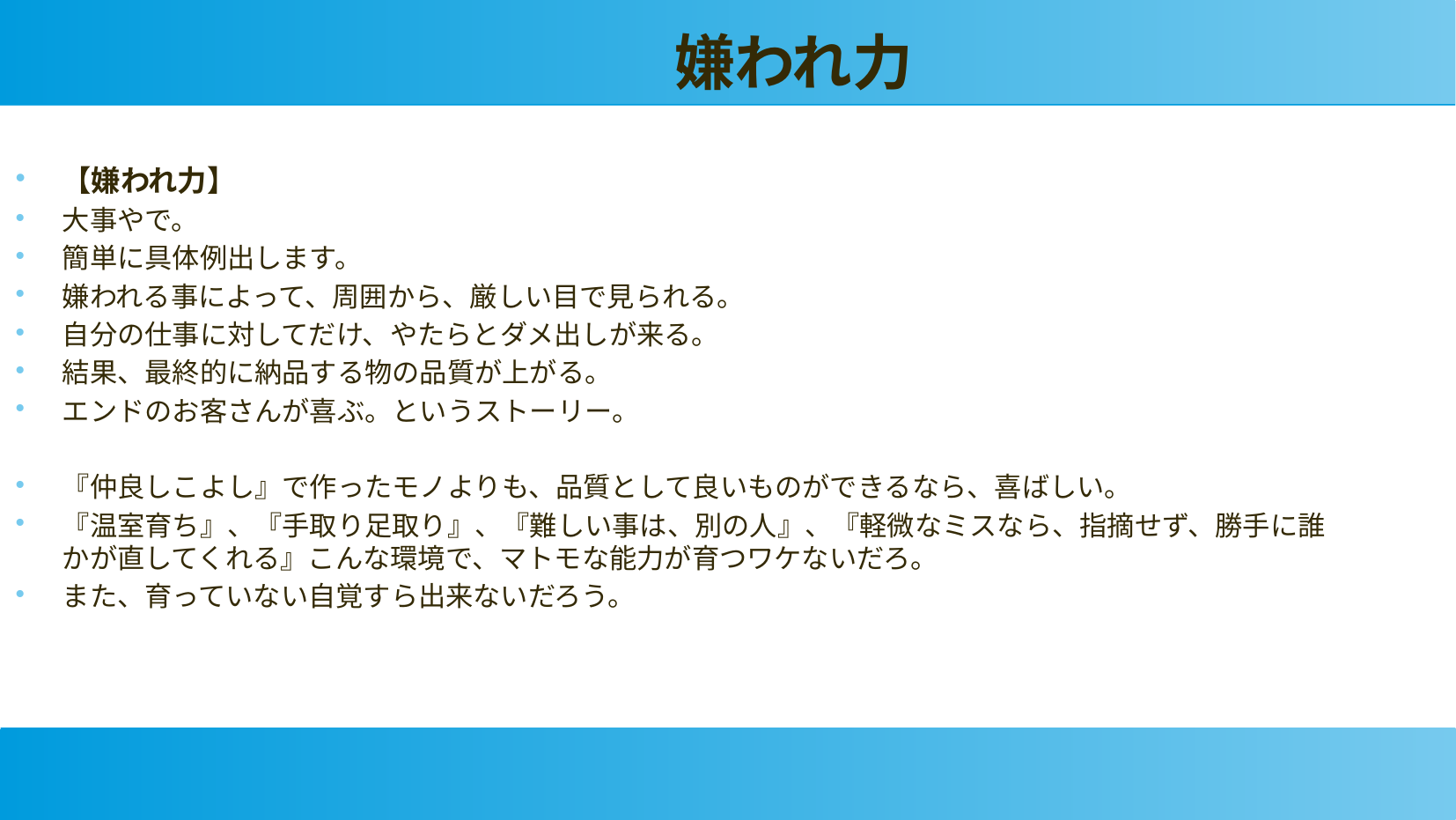

嫌われ力

【嫌われ力】
大事やで。
簡単に具体例出します。
嫌われる事によって、周囲から、厳しい目で見られる。
自分の仕事に対してだけ、やたらとダメ出しが来る。
結果、最終的に納品する物の品質が上がる。
エンドのお客さんが喜ぶ。というストーリー。

『仲良しこよし』で作ったモノよりも、品質として良いものができるなら、喜ばしい。
『温室育ち』、『手取り足取り』、『難しい事は、別の人』、『軽微なミスなら、指摘せず、勝手に誰かが直してくれる』こんな環境で、マトモな能力が育つワケないだろ。
また、育っていない自覚すら出来ないだろう。